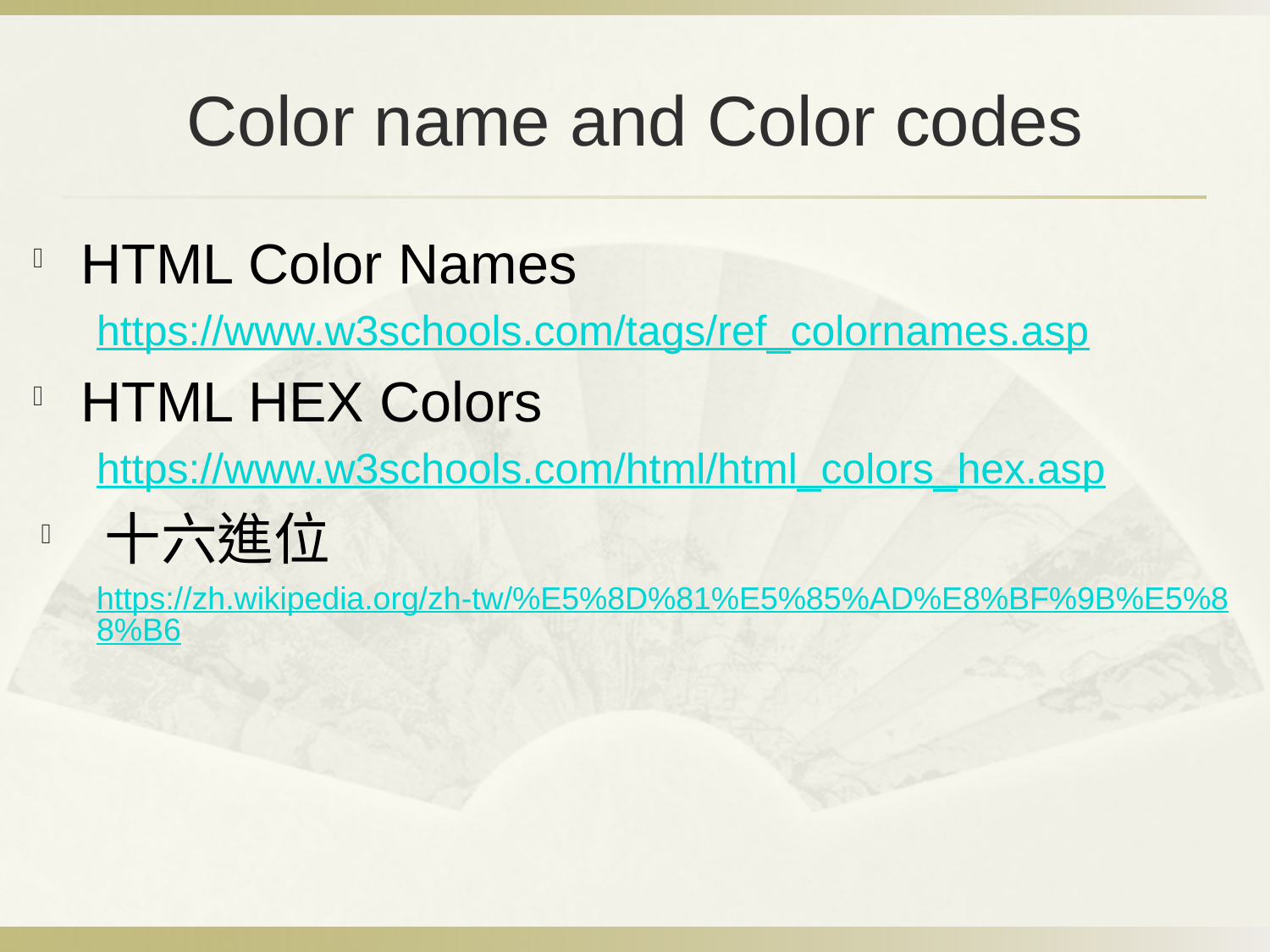

# Color name and Color codes
HTML Color Names
https://www.w3schools.com/tags/ref_colornames.asp
HTML HEX Colors
https://www.w3schools.com/html/html_colors_hex.asp
十六進位
https://zh.wikipedia.org/zh-tw/%E5%8D%81%E5%85%AD%E8%BF%9B%E5%88%B6